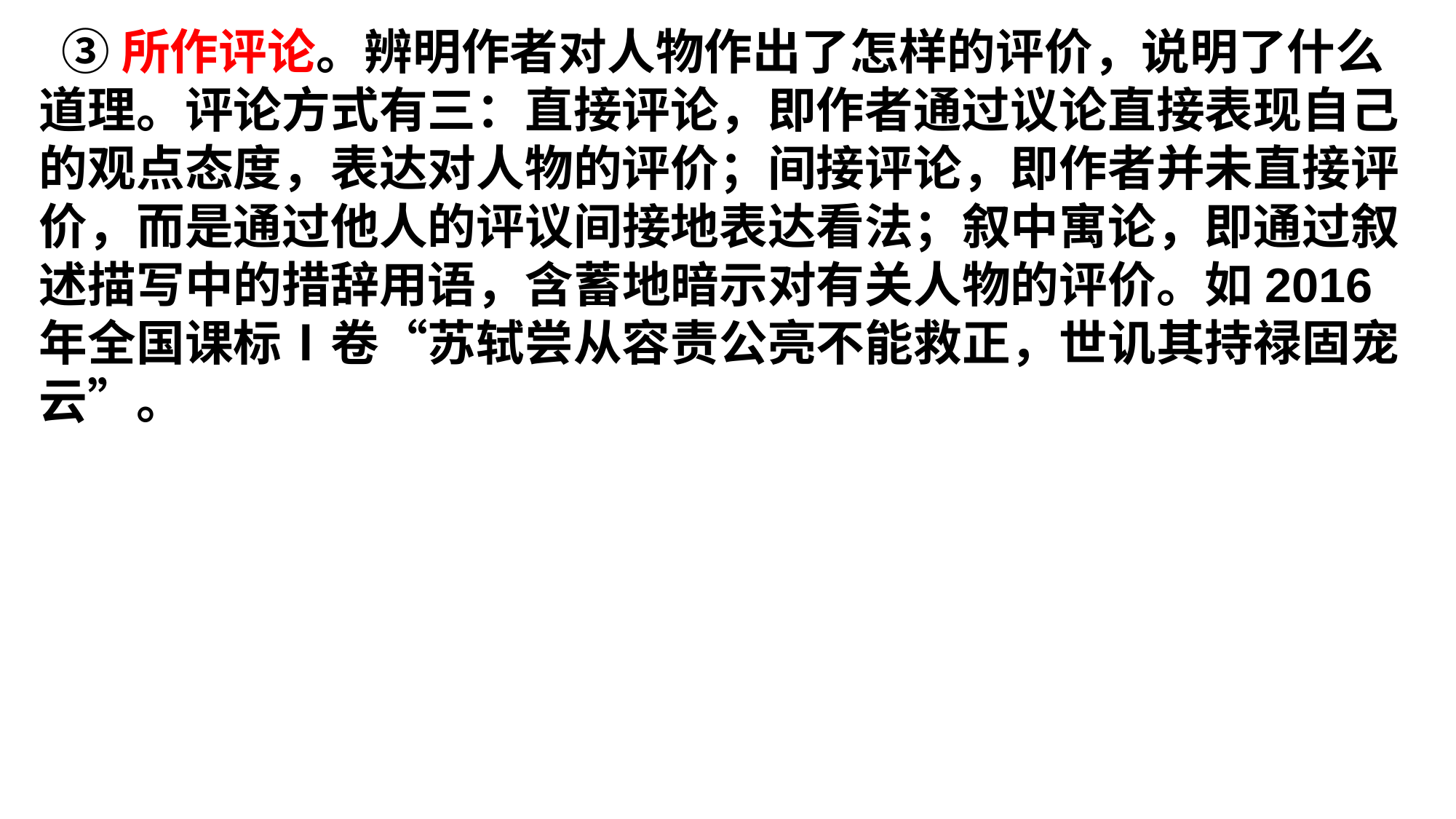

③所作评论。辨明作者对人物作出了怎样的评价，说明了什么道理。评论方式有三：直接评论，即作者通过议论直接表现自己的观点态度，表达对人物的评价；间接评论，即作者并未直接评价，而是通过他人的评议间接地表达看法；叙中寓论，即通过叙述描写中的措辞用语，含蓄地暗示对有关人物的评价。如2016年全国课标Ⅰ卷“苏轼尝从容责公亮不能救正，世讥其持禄固宠云”。